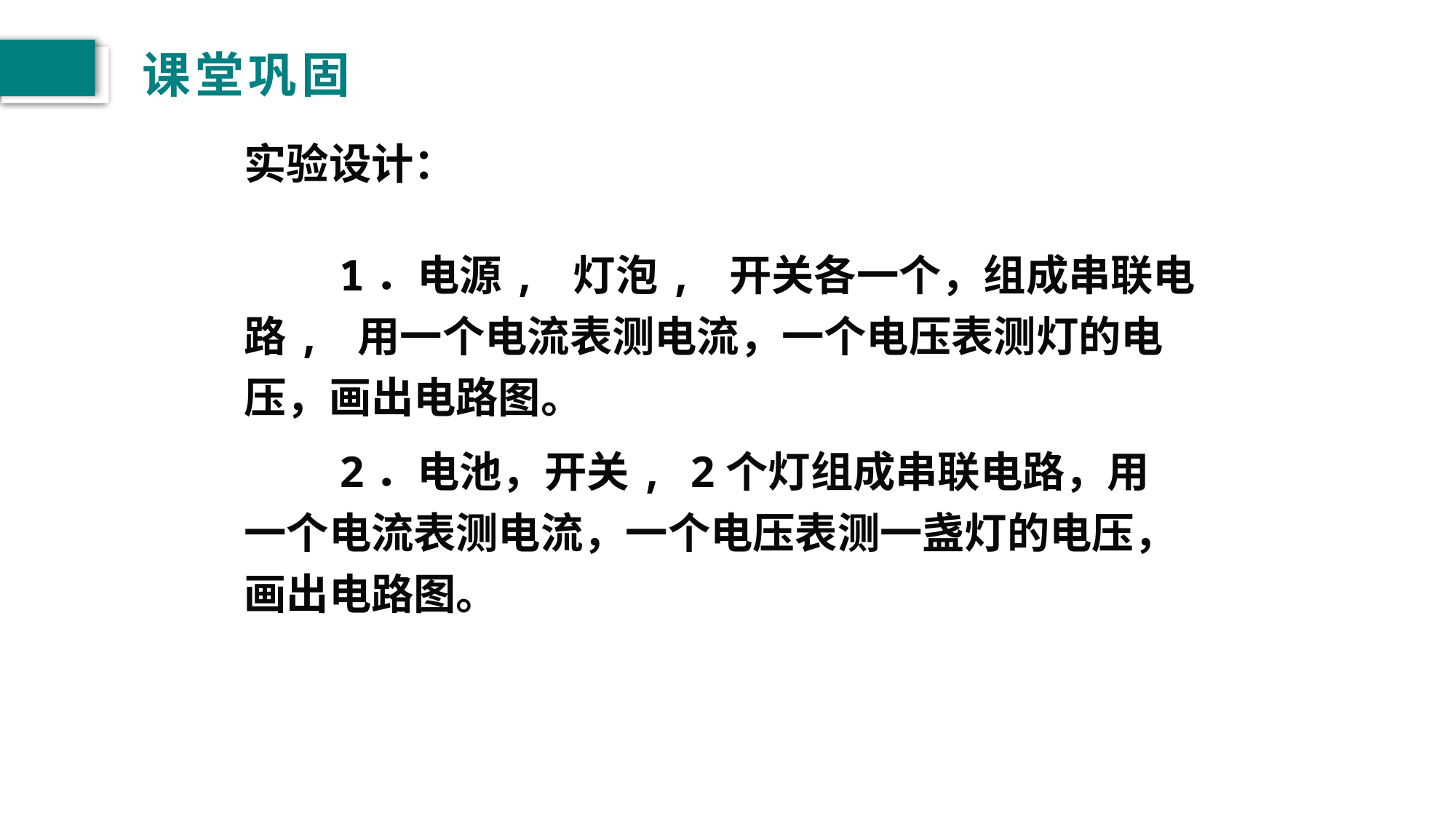

# 课堂巩固
实验设计：
　　1．电源, 灯泡, 开关各一个，组成串联电路, 用一个电流表测电流，一个电压表测灯的电压，画出电路图。
　　2．电池，开关, 2个灯组成串联电路，用一个电流表测电流，一个电压表测一盏灯的电压，画出电路图。